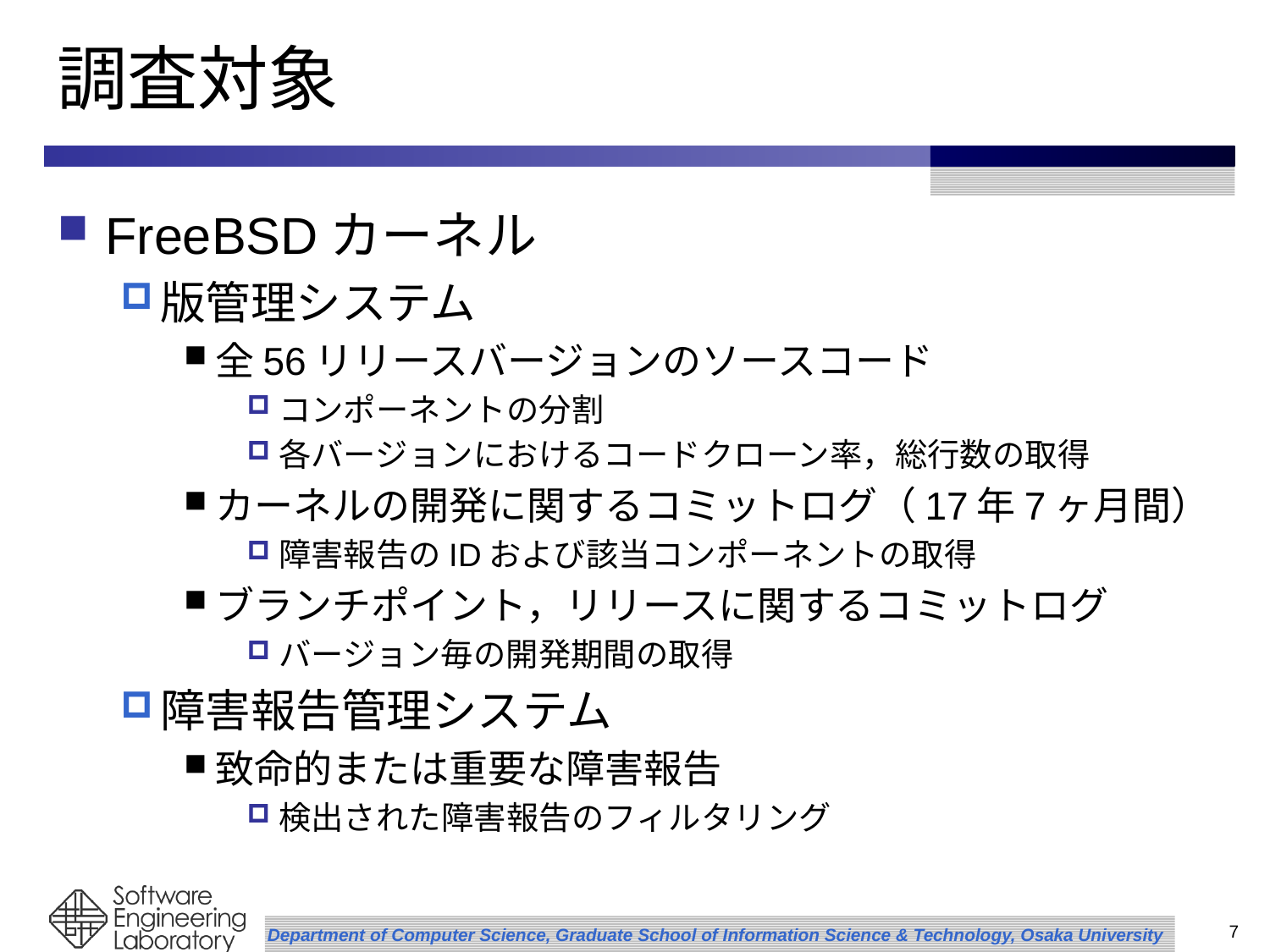

# 調査対象
FreeBSDカーネル
版管理システム
全56リリースバージョンのソースコード
コンポーネントの分割
各バージョンにおけるコードクローン率，総行数の取得
カーネルの開発に関するコミットログ（17年7ヶ月間）
障害報告のIDおよび該当コンポーネントの取得
ブランチポイント，リリースに関するコミットログ
バージョン毎の開発期間の取得
障害報告管理システム
致命的または重要な障害報告
検出された障害報告のフィルタリング
7